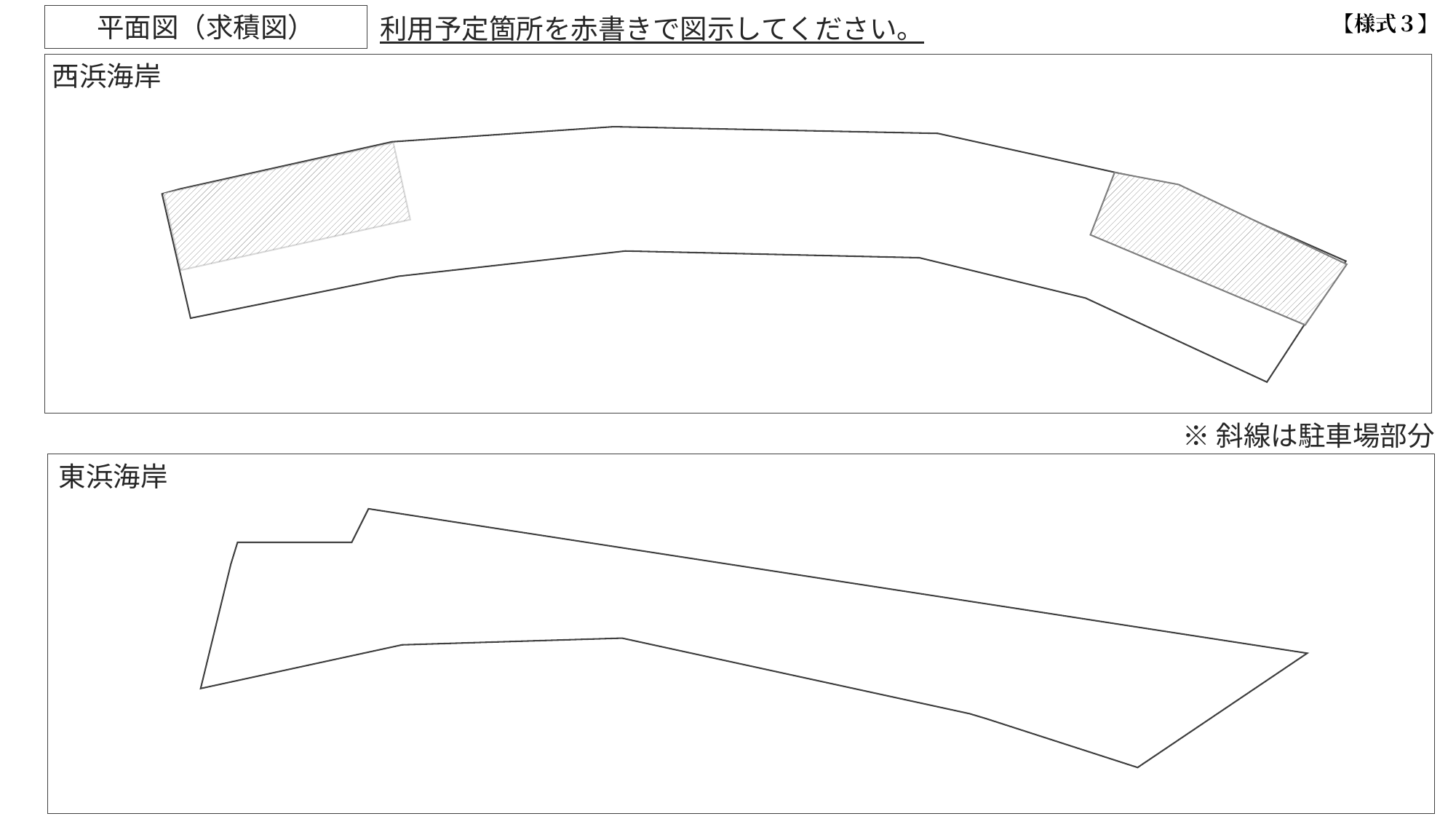

【様式３】
平面図（求積図）
利用予定箇所を赤書きで図示してください。
西浜海岸

※斜線は駐車場部分

東浜海岸